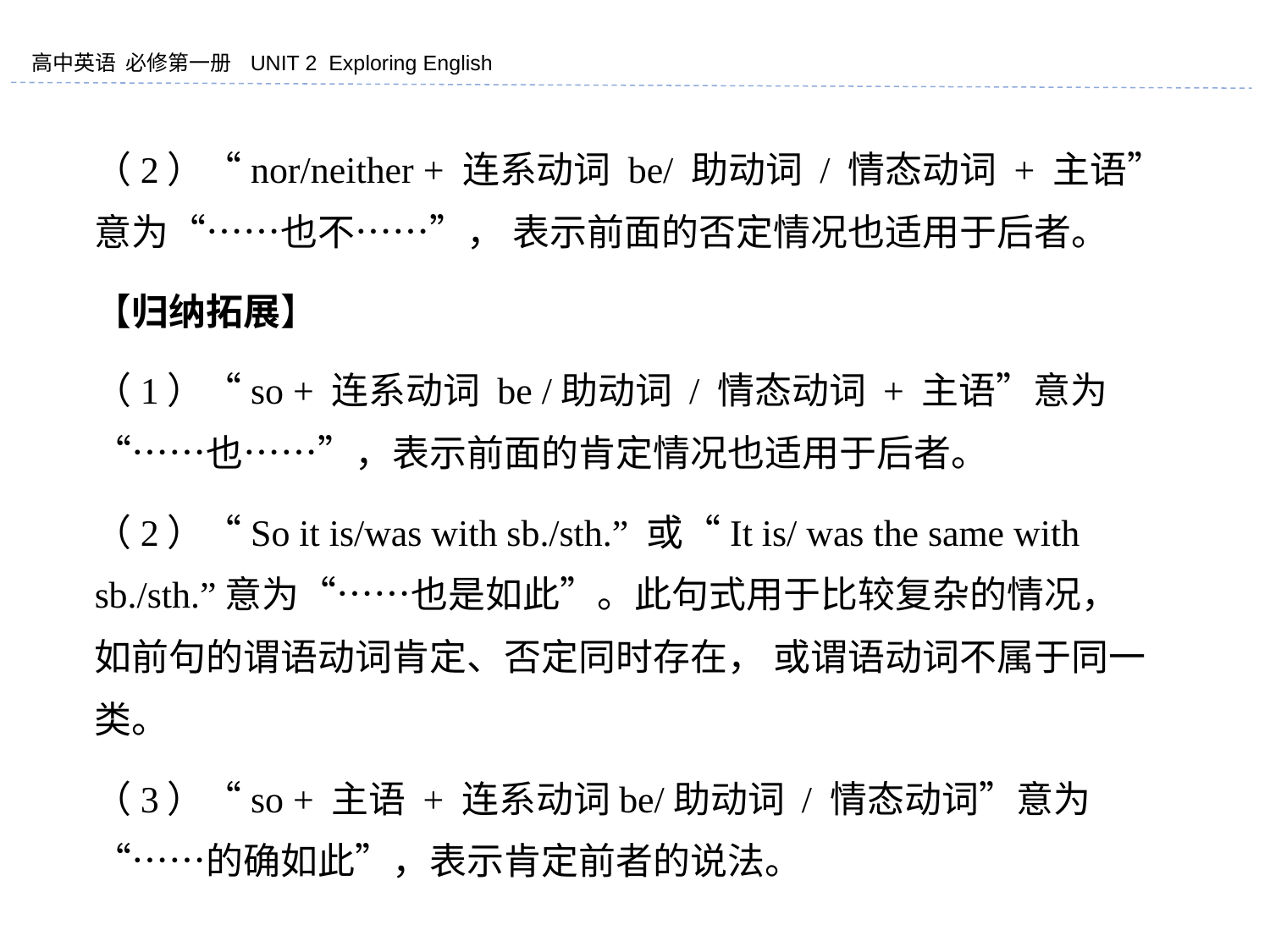

（2）“nor/neither + 连系动词 be/ 助动词 / 情态动词 + 主语”意为“……也不……”， 表示前面的否定情况也适用于后者。
【归纳拓展】
（1）“so + 连系动词 be /助动词 / 情态动词 + 主语”意为“……也……”，表示前面的肯定情况也适用于后者。
（2）“So it is/was with sb./sth.” 或“It is/ was the same with sb./sth.”意为“……也是如此”。此句式用于比较复杂的情况， 如前句的谓语动词肯定、否定同时存在， 或谓语动词不属于同一类。
（3）“so + 主语 + 连系动词be/助动词 / 情态动词”意为“……的确如此”，表示肯定前者的说法。